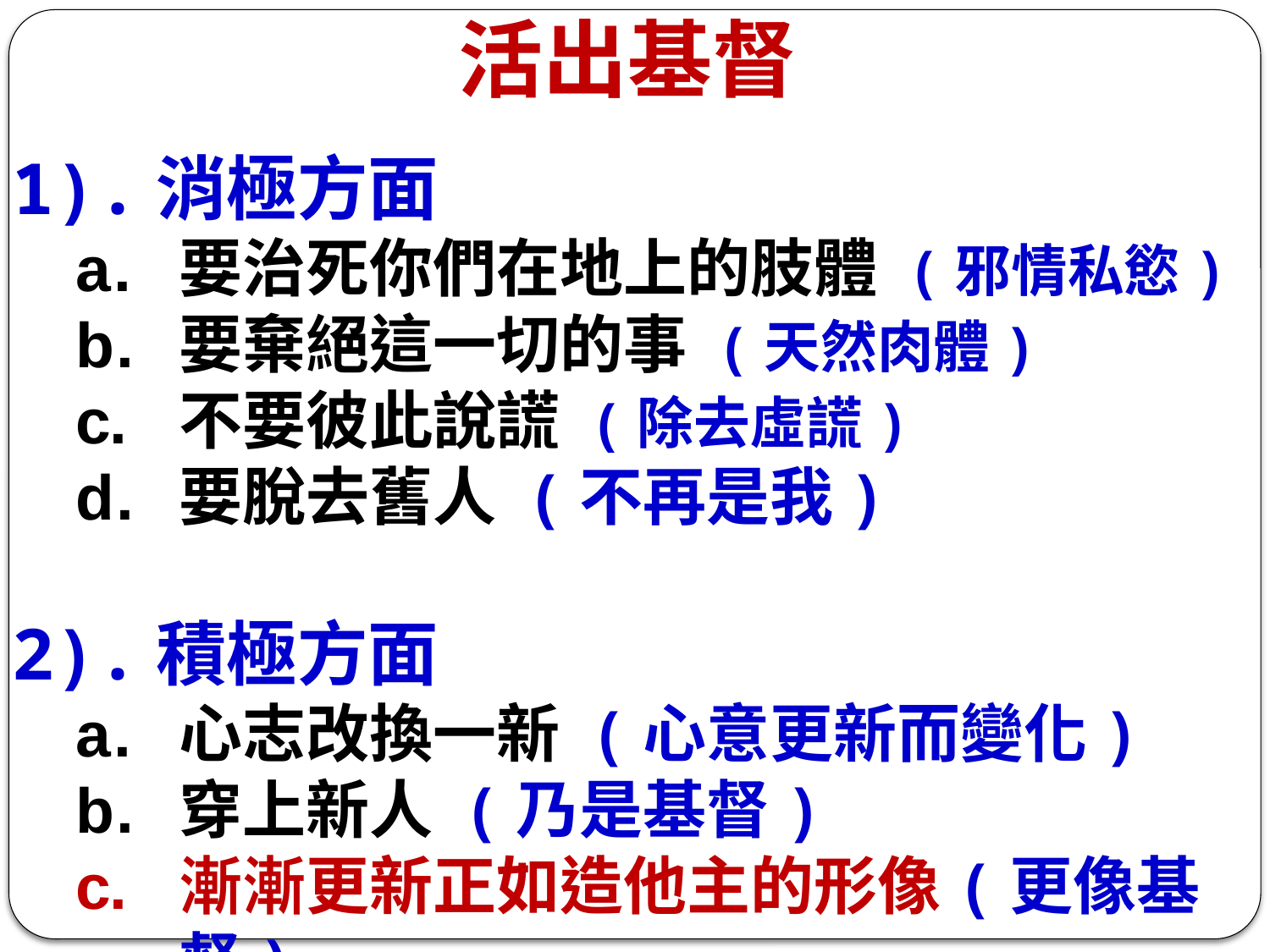

活出基督
1).消極方面
要治死你們在地上的肢體 (邪情私慾)
要棄絕這一切的事 (天然肉體)
不要彼此說謊 (除去虛謊)
要脫去舊人 (不再是我)
2).積極方面
心志改換一新 (心意更新而變化)
穿上新人 (乃是基督)
漸漸更新正如造他主的形像(更像基督)